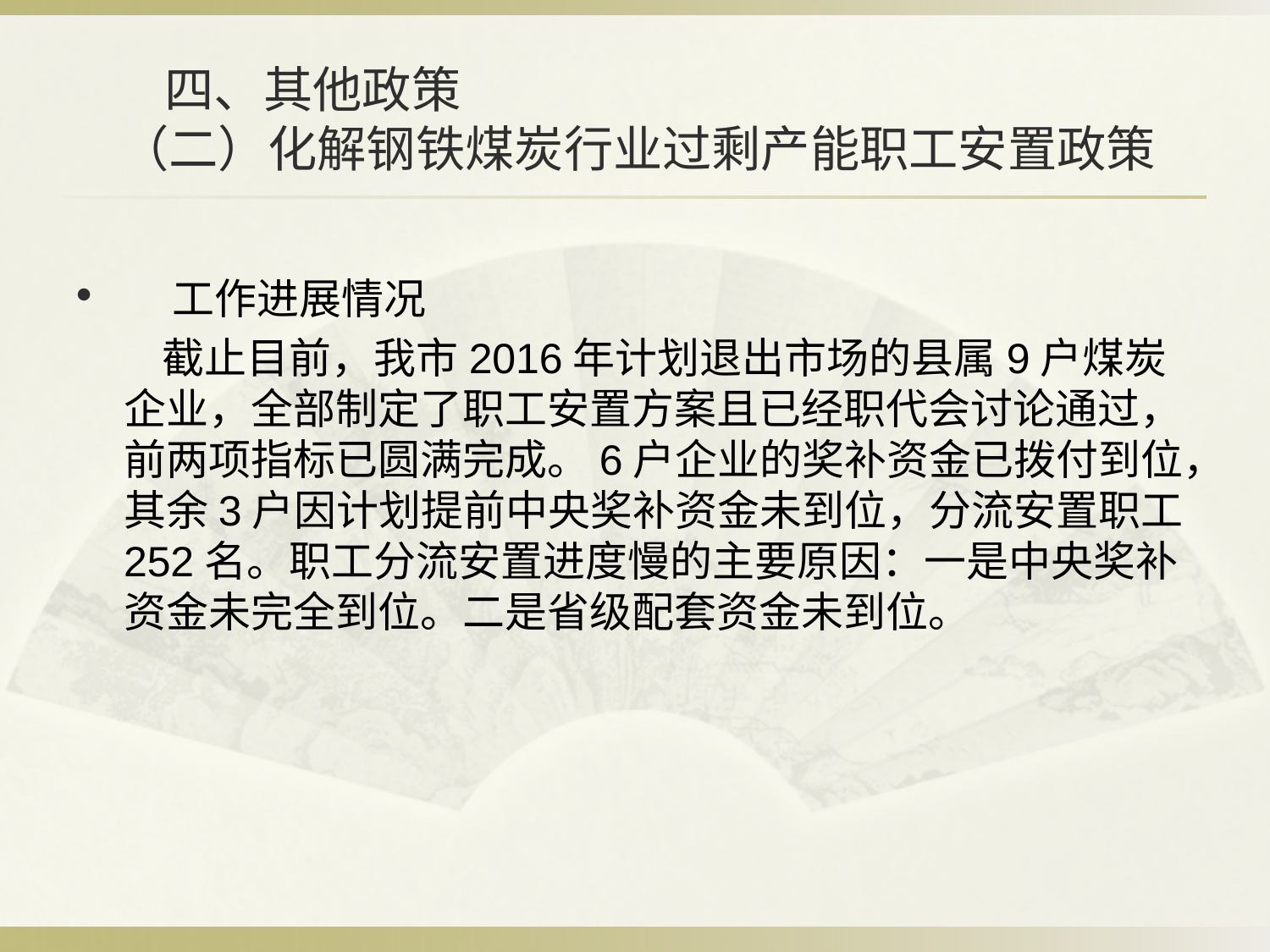

# 四、其他政策 （二）化解钢铁煤炭行业过剩产能职工安置政策
    工作进展情况
        截止目前，我市2016年计划退出市场的县属9户煤炭企业，全部制定了职工安置方案且已经职代会讨论通过，前两项指标已圆满完成。6户企业的奖补资金已拨付到位，其余3户因计划提前中央奖补资金未到位，分流安置职工252名。职工分流安置进度慢的主要原因：一是中央奖补资金未完全到位。二是省级配套资金未到位。